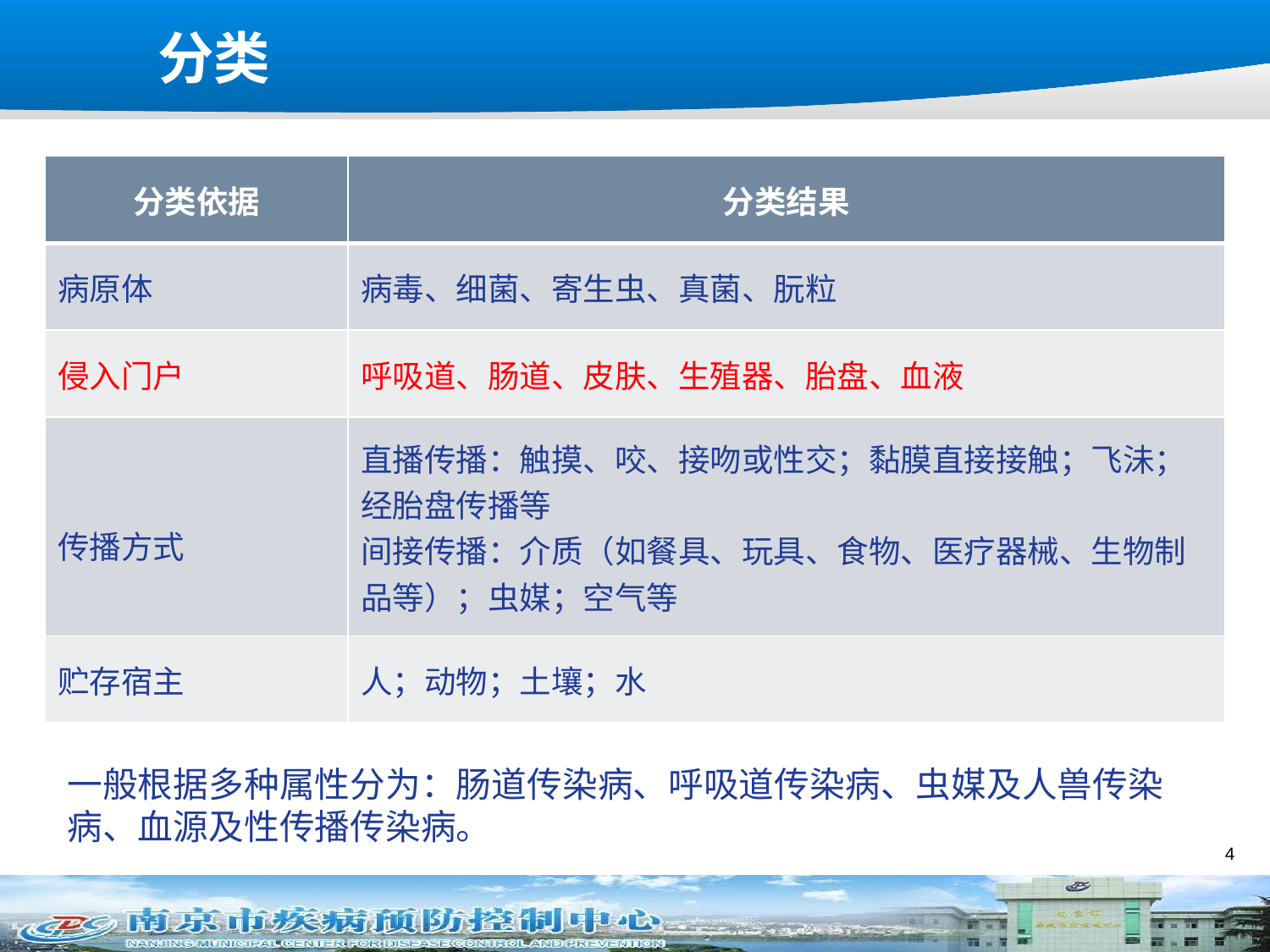

# 分类
| 分类依据 | 分类结果 |
| --- | --- |
| 病原体 | 病毒、细菌、寄生虫、真菌、朊粒 |
| 侵入门户 | 呼吸道、肠道、皮肤、生殖器、胎盘、血液 |
| 传播方式 | 直播传播：触摸、咬、接吻或性交；黏膜直接接触；飞沬；经胎盘传播等 间接传播：介质（如餐具、玩具、食物、医疗器械、生物制品等）；虫媒；空气等 |
| 贮存宿主 | 人；动物；土壤；水 |
一般根据多种属性分为：肠道传染病、呼吸道传染病、虫媒及人兽传染病、血源及性传播传染病。
4